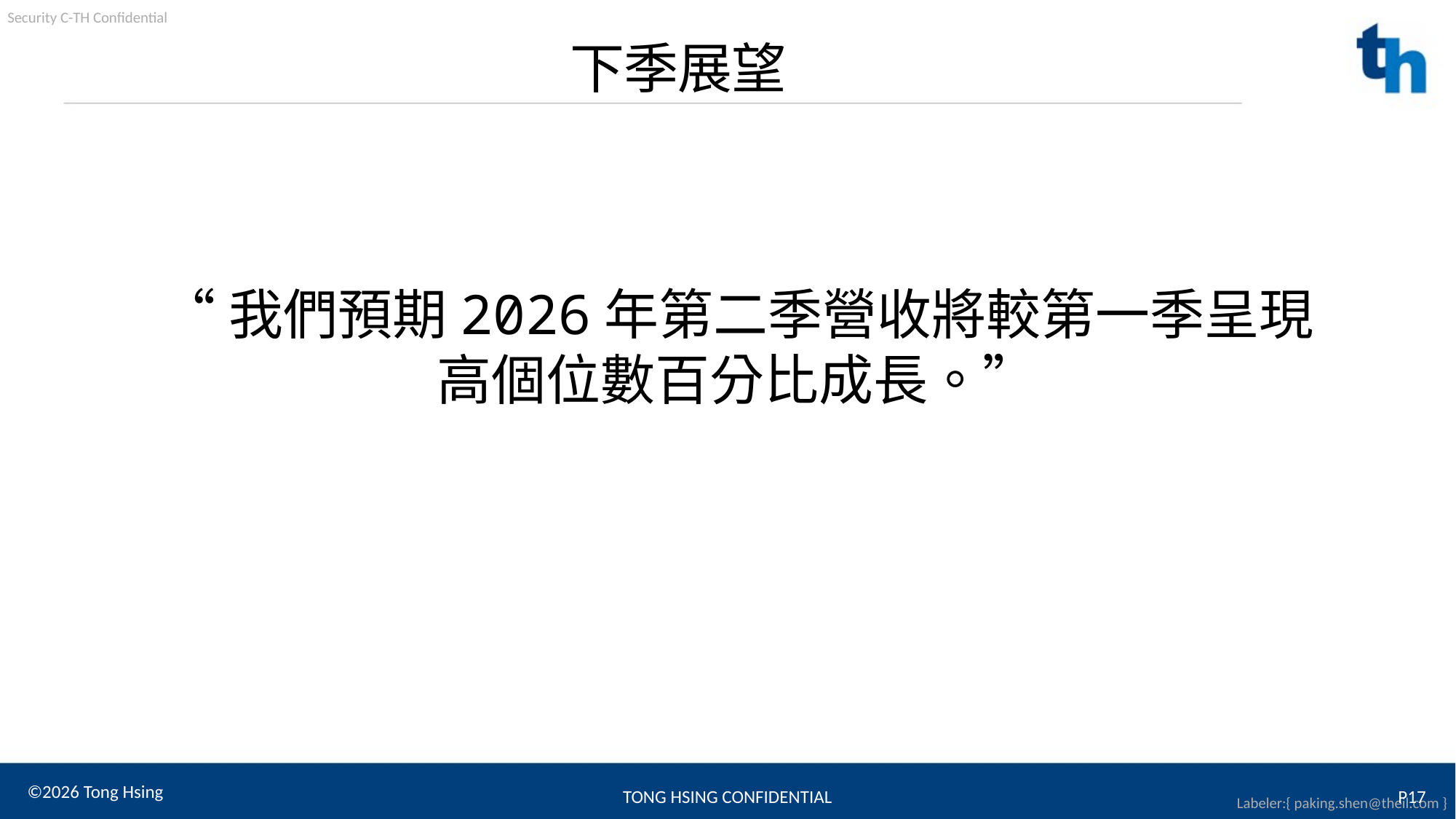

下季展望

“我們預期2026年第二季營收將較第一季呈現高個位數百分比成長。”

TONG HSING CONFIDENTIAL
P17
©2026 Tong Hsing